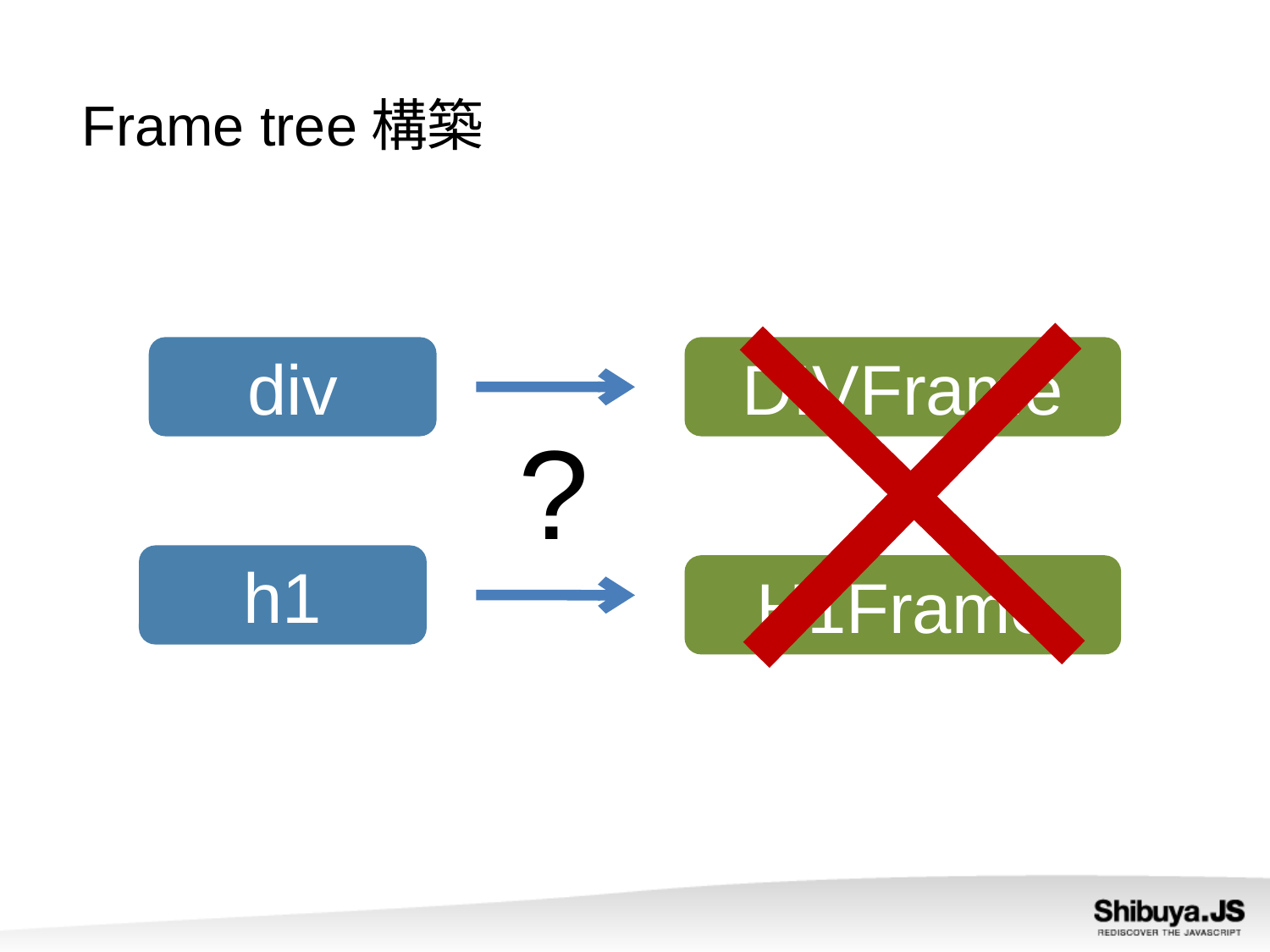

Frame tree構築

div
DIVFrame
?
h1
H1Frame